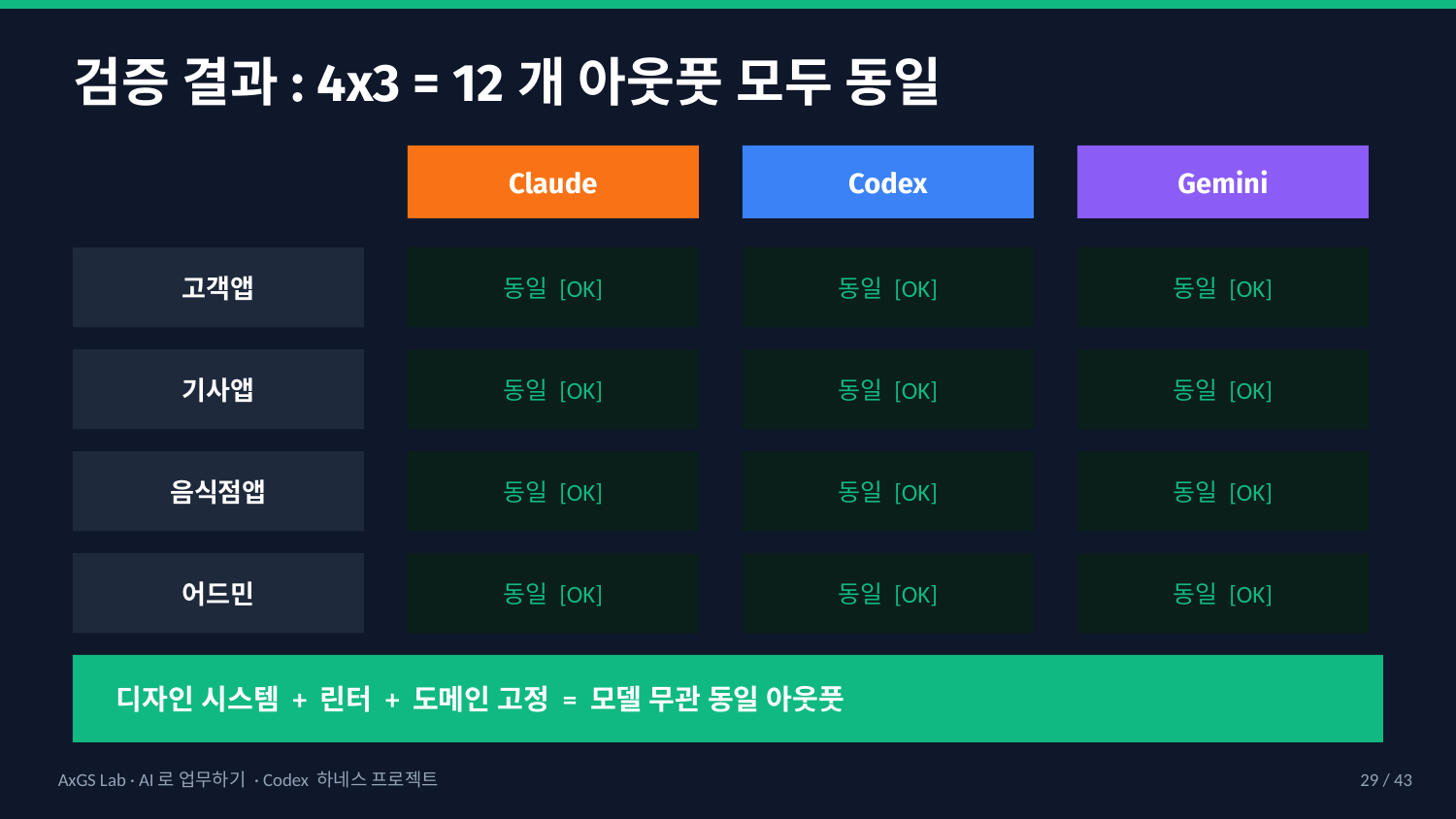

검증 결과: 4x3 = 12개 아웃풋 모두 동일

Claude

Codex

Gemini

고객앱

동일 [OK]

동일 [OK]

동일 [OK]

기사앱

동일 [OK]

동일 [OK]

동일 [OK]

음식점앱

동일 [OK]

동일 [OK]

동일 [OK]

어드민

동일 [OK]

동일 [OK]

동일 [OK]

디자인 시스템 + 린터 + 도메인 고정 = 모델 무관 동일 아웃풋
AxGS Lab · AI로 업무하기 · Codex 하네스 프로젝트
29 / 43